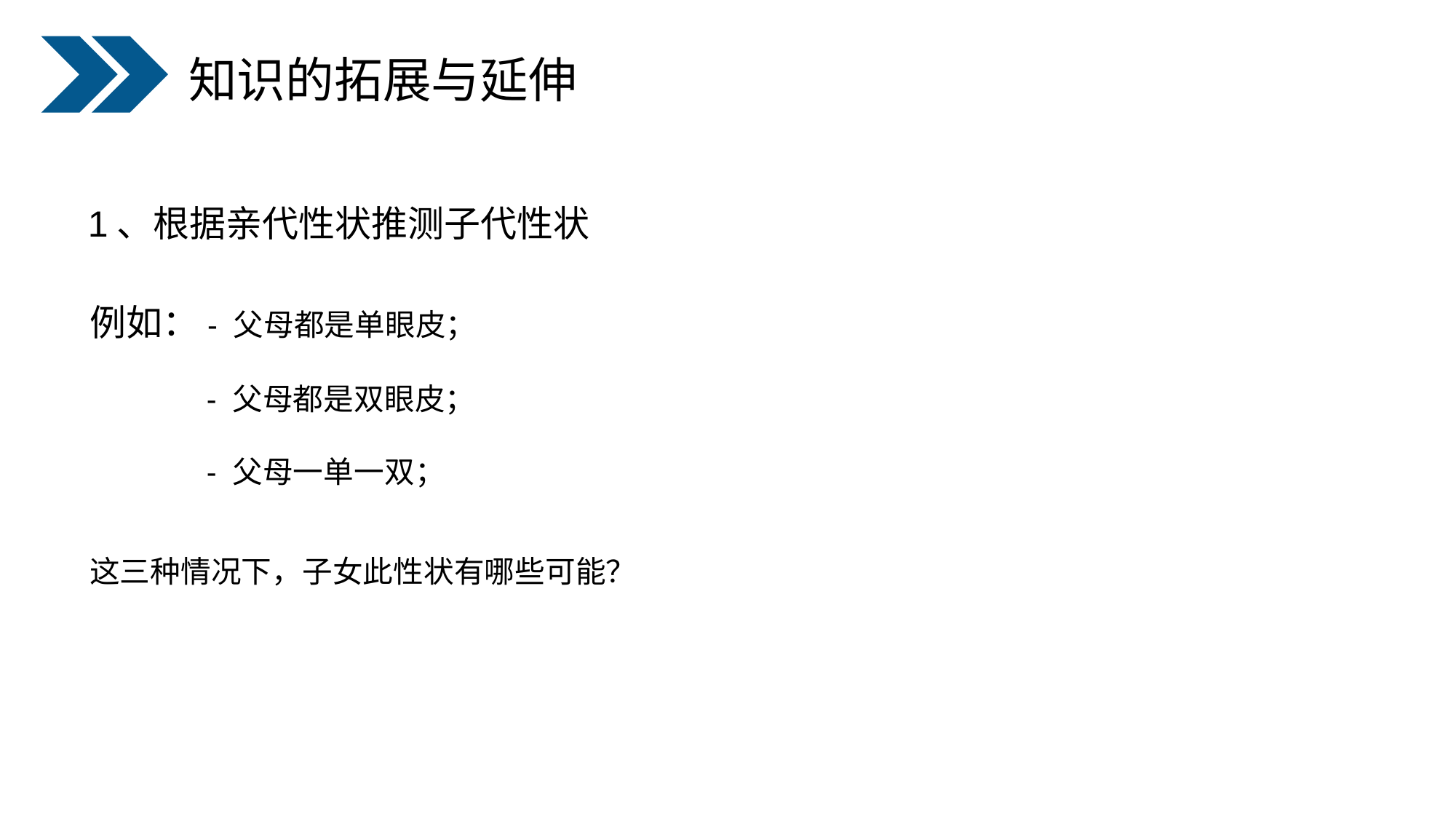

知识的拓展与延伸
1、根据亲代性状推测子代性状
例如：- 父母都是单眼皮；
              - 父母都是双眼皮；
              - 父母一单一双；
这三种情况下，子女此性状有哪些可能？